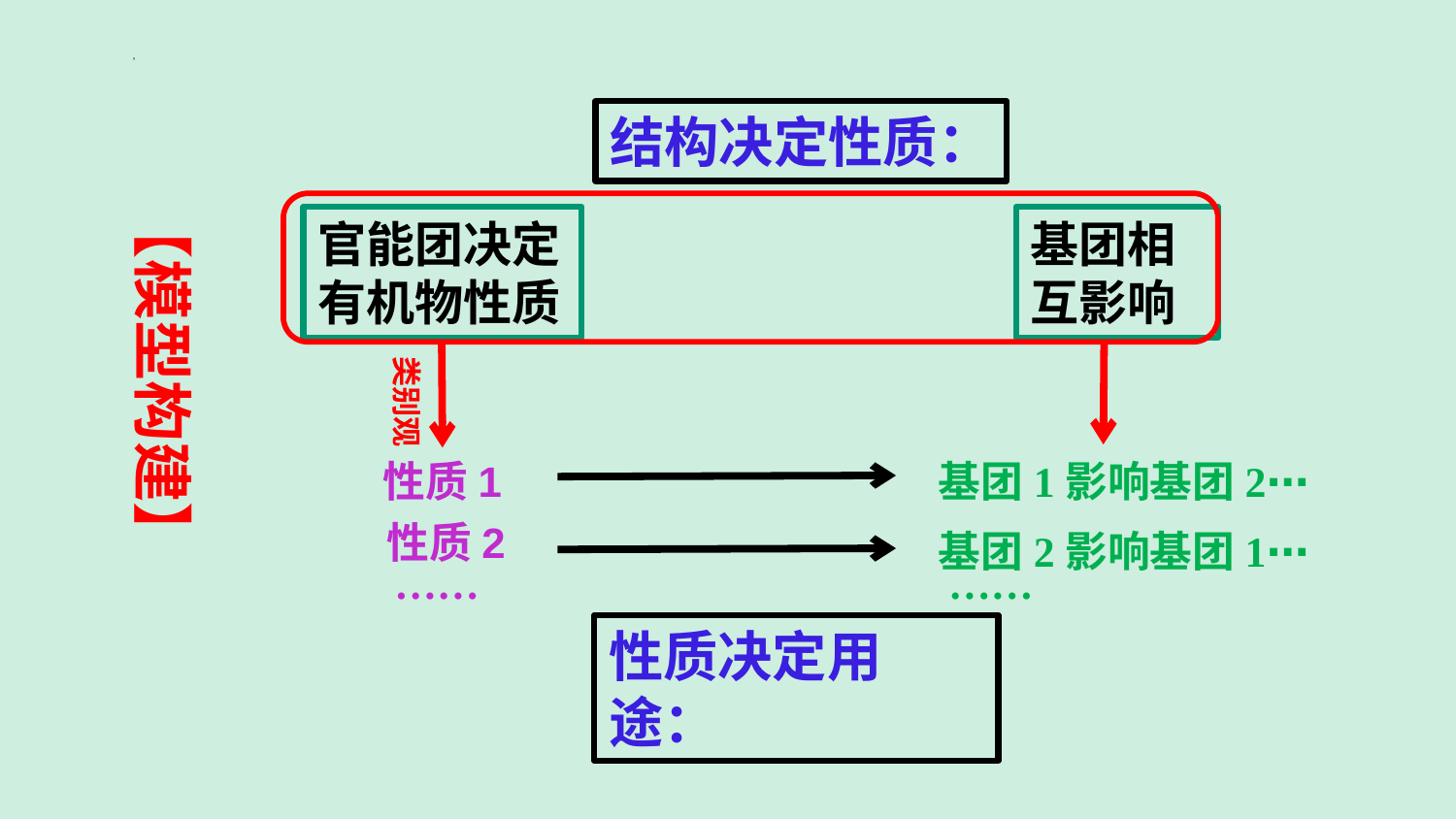

结构决定性质：
【模型构建】

官能团决定有机物性质
基团相互影响
类别观
性质1
基团1影响基团2⋯
性质2
基团2影响基团1⋯
……
……
性质决定用途：